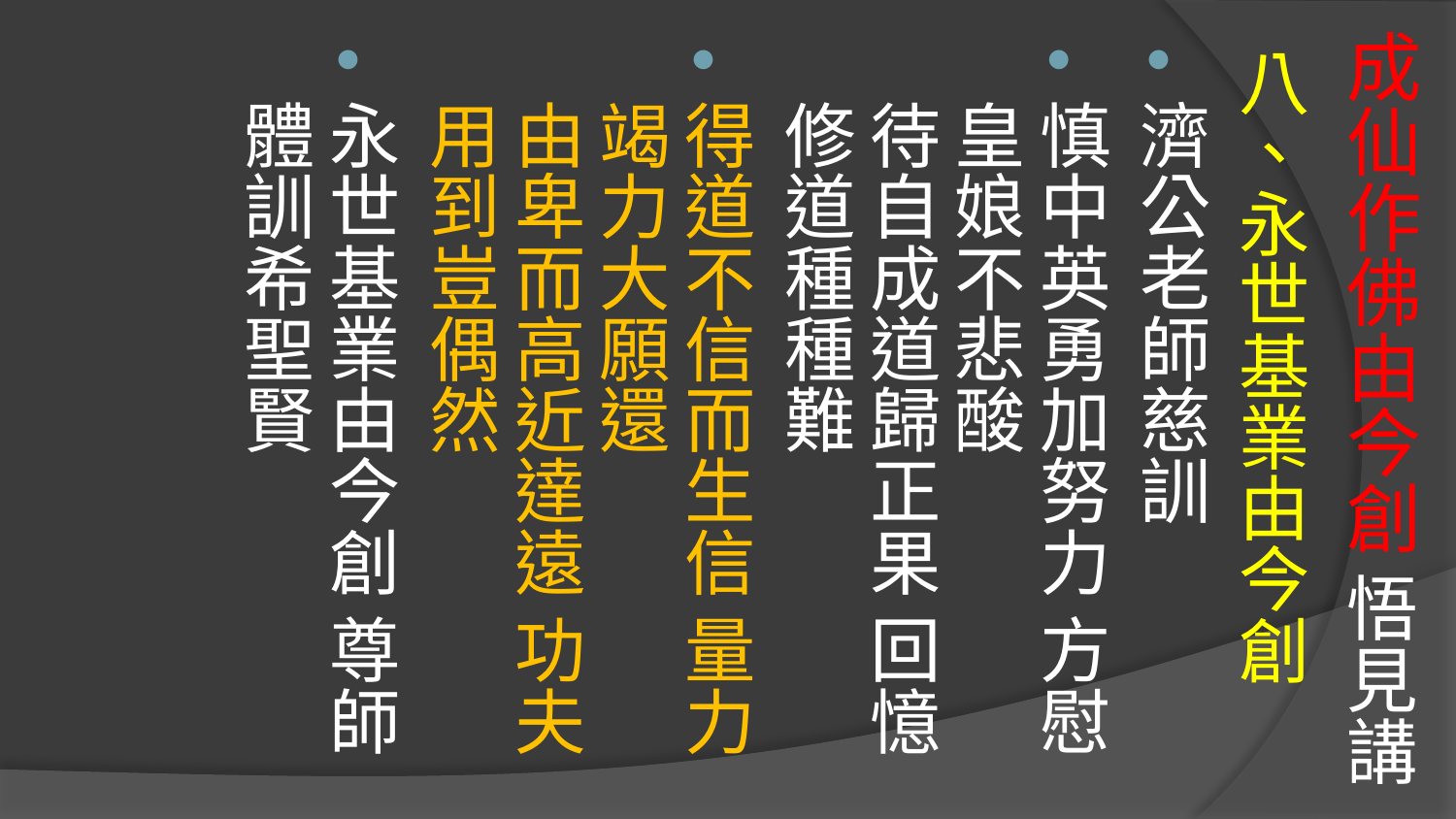

# 成仙作佛由今創 悟見講
八、永世基業由今創
濟公老師慈訓
慎中英勇加努力 方慰皇娘不悲酸
待自成道歸正果 回憶修道種種難
得道不信而生信 量力竭力大願還
由卑而高近達遠 功夫用到豈偶然
永世基業由今創 尊師體訓希聖賢